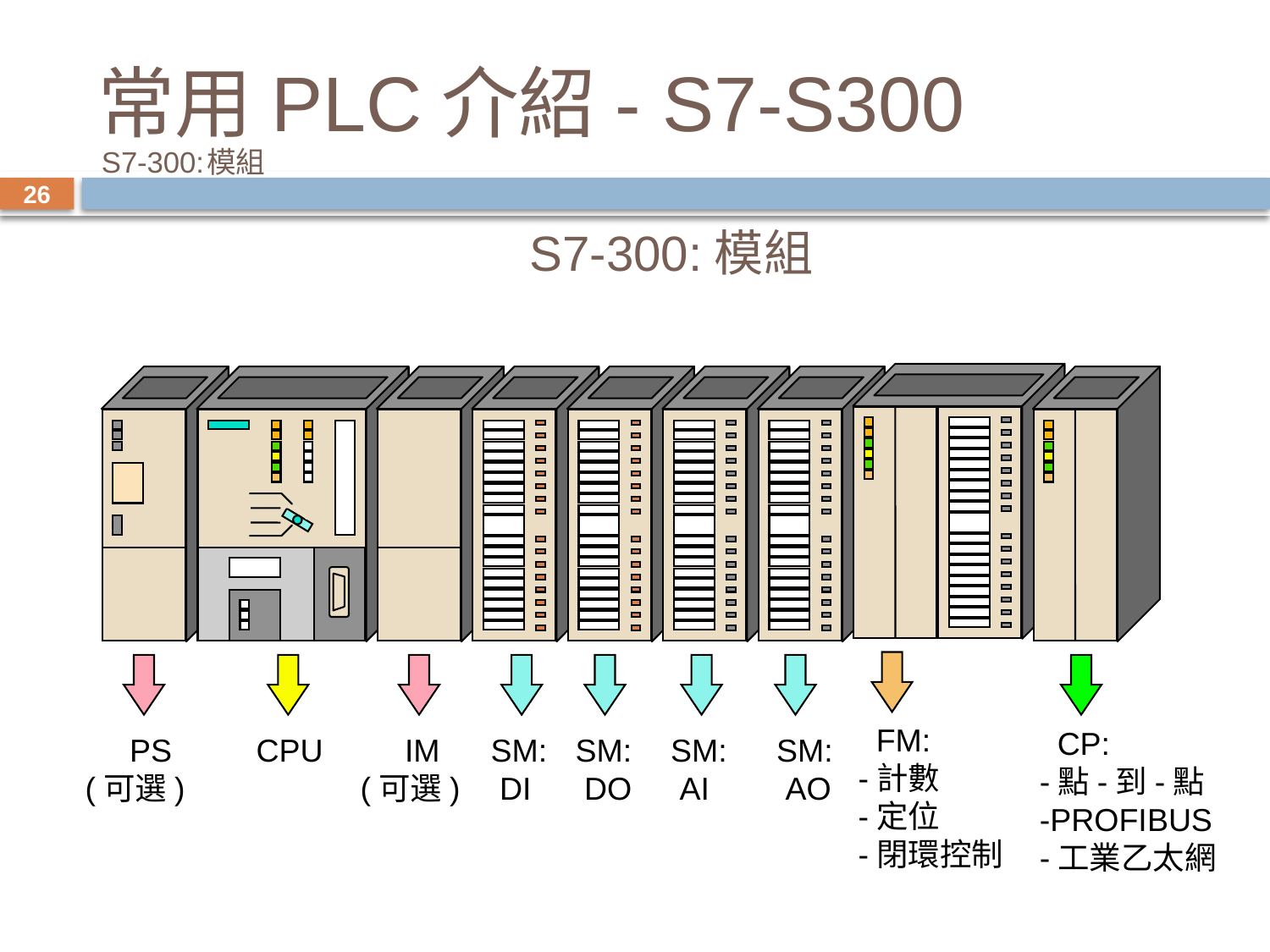

# 常用PLC介紹- S7-S300
S7-300:模組
26
S7-300:模組

  FM:
-計數
-定位
-閉環控制

CPU

     IM
(可選)

SM:
 DI

SM:
 DO

SM:
 AI

SM:
 AO

  CP:
-點-到-點
-PROFIBUS
-工業乙太網

     PS
(可選)